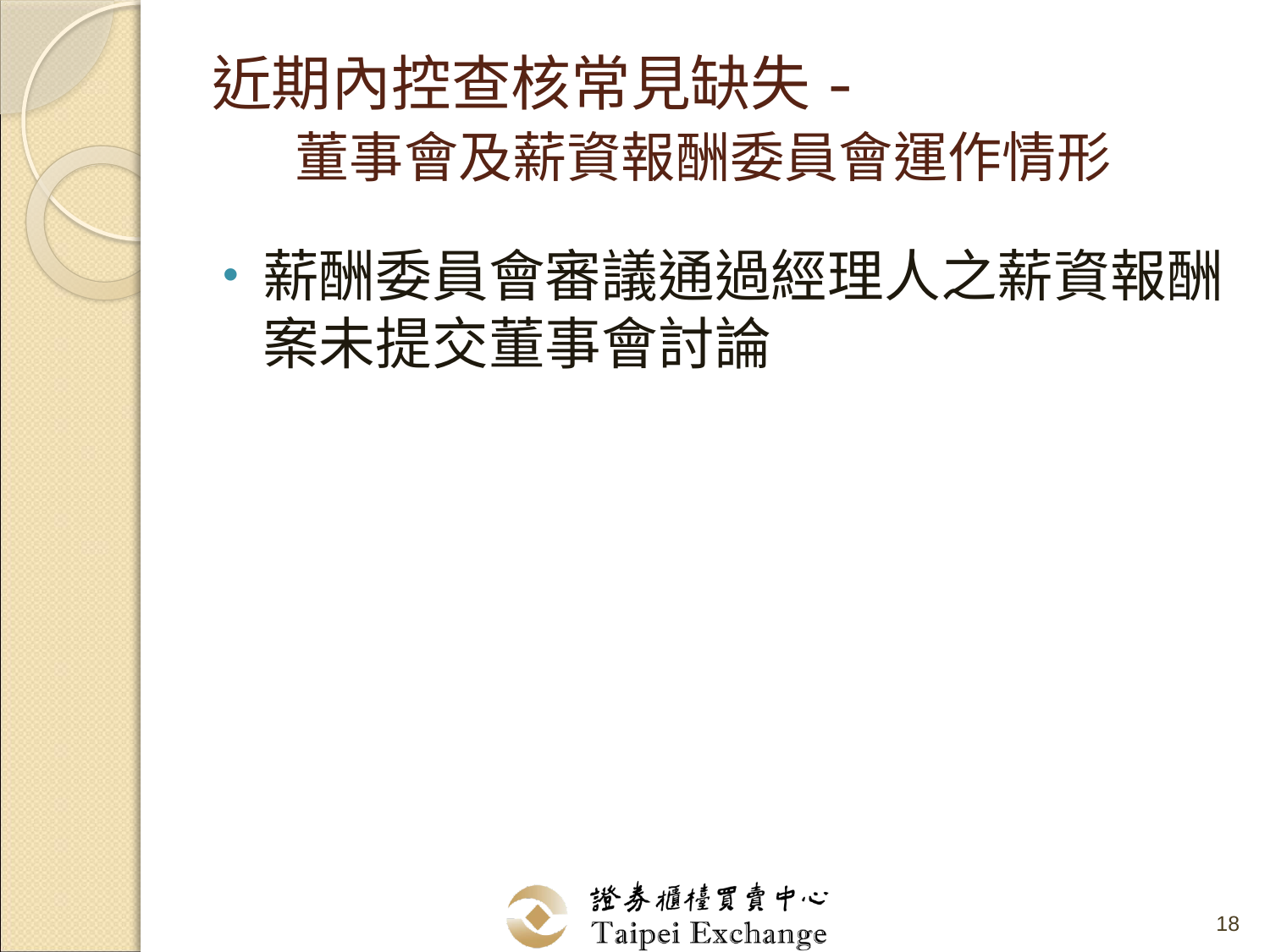

# 近期內控查核常見缺失- 董事會及薪資報酬委員會運作情形
薪酬委員會審議通過經理人之薪資報酬案未提交董事會討論
18